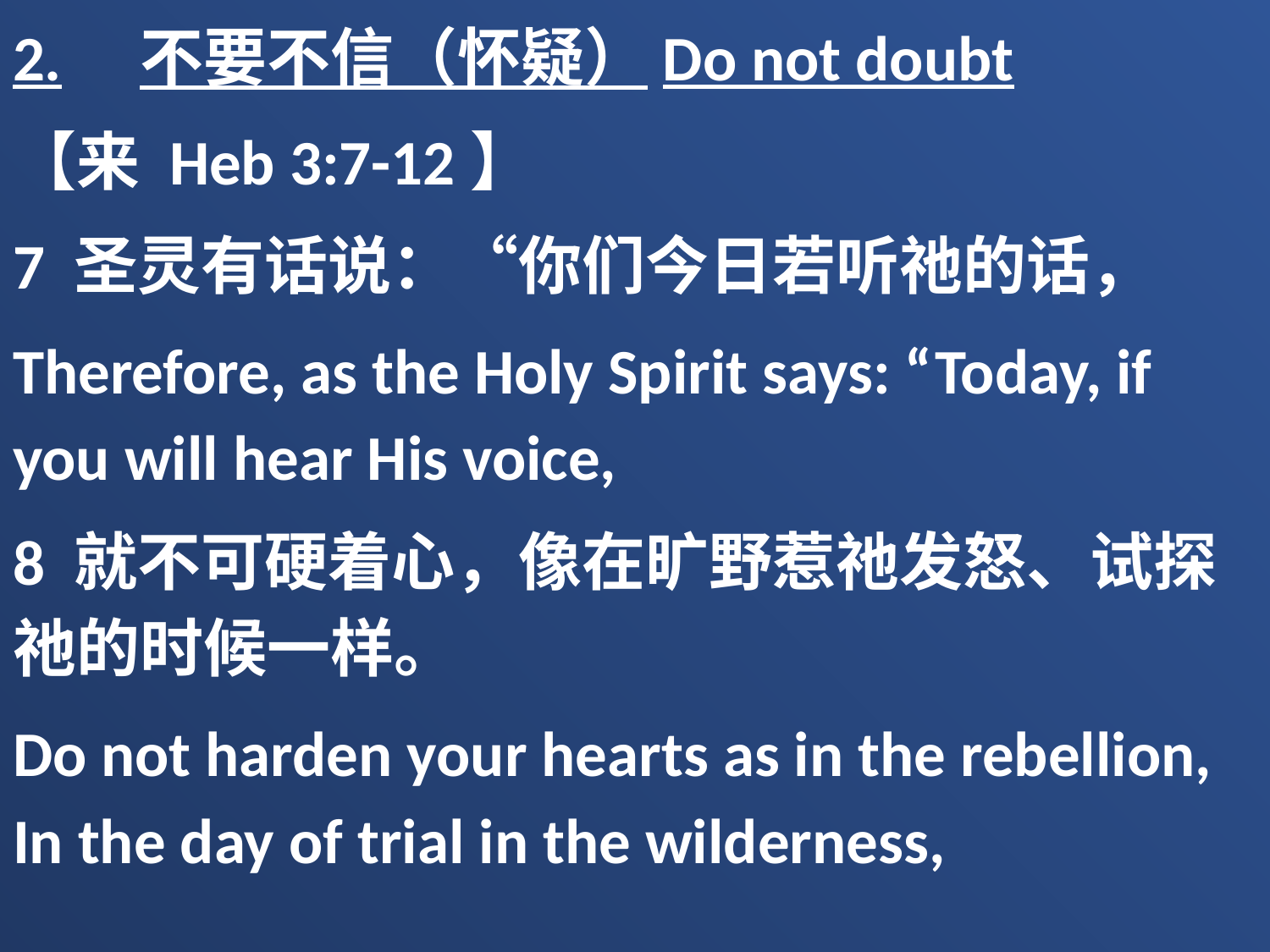

2.	不要不信（怀疑）Do not doubt
【来 Heb 3:7-12】
7 圣灵有话说：“你们今日若听祂的话，
Therefore, as the Holy Spirit says: “Today, if you will hear His voice,
8 就不可硬着心，像在旷野惹祂发怒、试探祂的时候一样。
Do not harden your hearts as in the rebellion, In the day of trial in the wilderness,